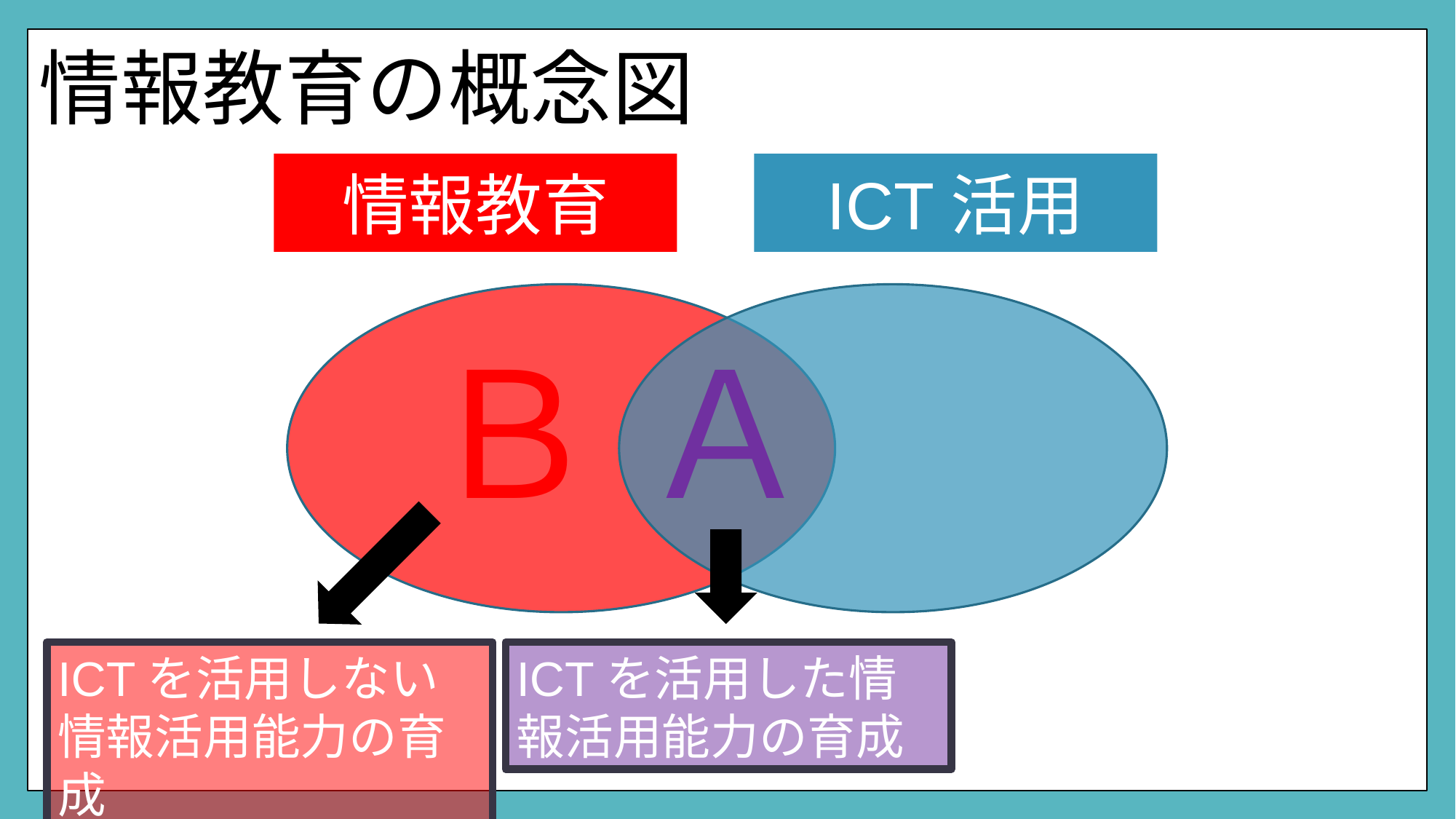

# 情報教育の概念図
情報教育
ICT活用

Ｂ
Ａ

ICTを活用しない情報活用能力の育成
ICTを活用した情報活用能力の育成